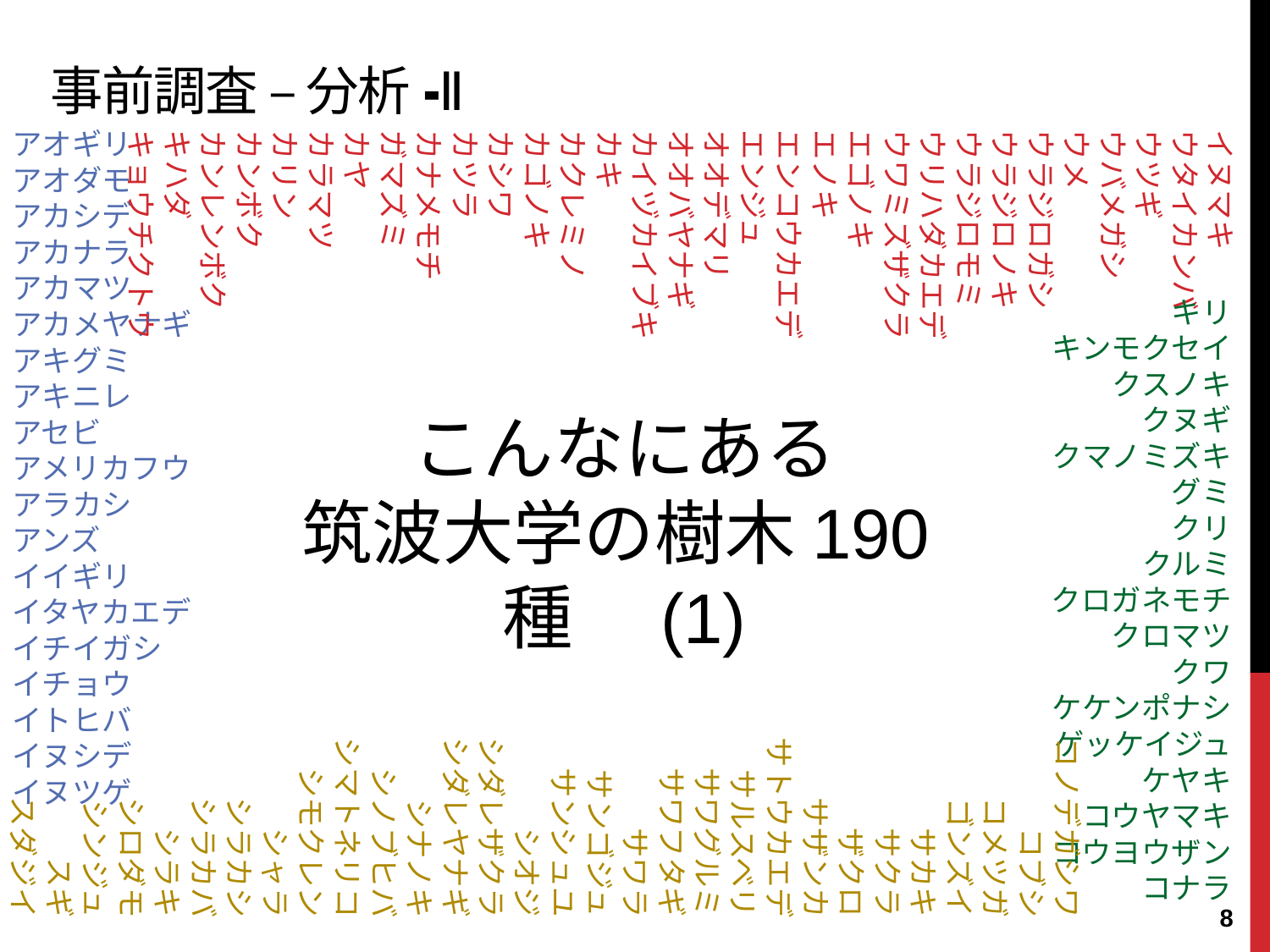

# 事前調査 – 分析-Ⅱ

イヌマキ
ウタイカンバ
ウツギ
ウバメガシ
ウメ
ウラジロガシ
ウラジロノキ
ウラジロモミ
ウリハダカエデ
ウワミズザクラ
エゴノキ
エノキ
エンコウカエデ
エンジュ
オオデマリ
オオバヤナギ
カイヅカイブキ
カキ
カクレミノ
カゴノキ
カシワ
カツラ
カナメモチ
ガマズミ
カヤ
カラマツ
カリン
カンボク
カンレンボク
キハダ
キョウチクトウ
アオギリ
アオダモ
アカシデ
アカナラ
アカマツ
アカメヤナギ
アキグミ
アキニレ
アセビ
アメリカフウ
アラカシ
アンズ
イイギリ
イタヤカエデ
イチイガシ
イチョウ
イトヒバ
イヌシデ
イヌツゲ
キリ
キンモクセイ
クスノキ
クヌギ
クマノミズキ
グミ
クリ
クルミ
クロガネモチ
クロマツ
クワ
ケケンポナシ
ゲッケイジュ
ケヤキ
コウヤマキ
コウヨウザン
コナラ

こんなにある
筑波大学の樹木190種　(1)
コノデガシワ
コブシ
コメツガ
ゴンズイ
サカキ
サクラ
ザクロ
サザンカ
サトウカエデ
サルスベリ
サワグルミ
サワフタギ
サワラ
サンゴジュ
サンシュユ
シオジ
シダレザクラ
シダレヤナギ
シナノキ
シノブヒバ
シマトネリコ
シモクレン
シャラ
シラカシ
シラカバ
シラキ
シロダモ
シンジュ
スギ
スダジイ
8